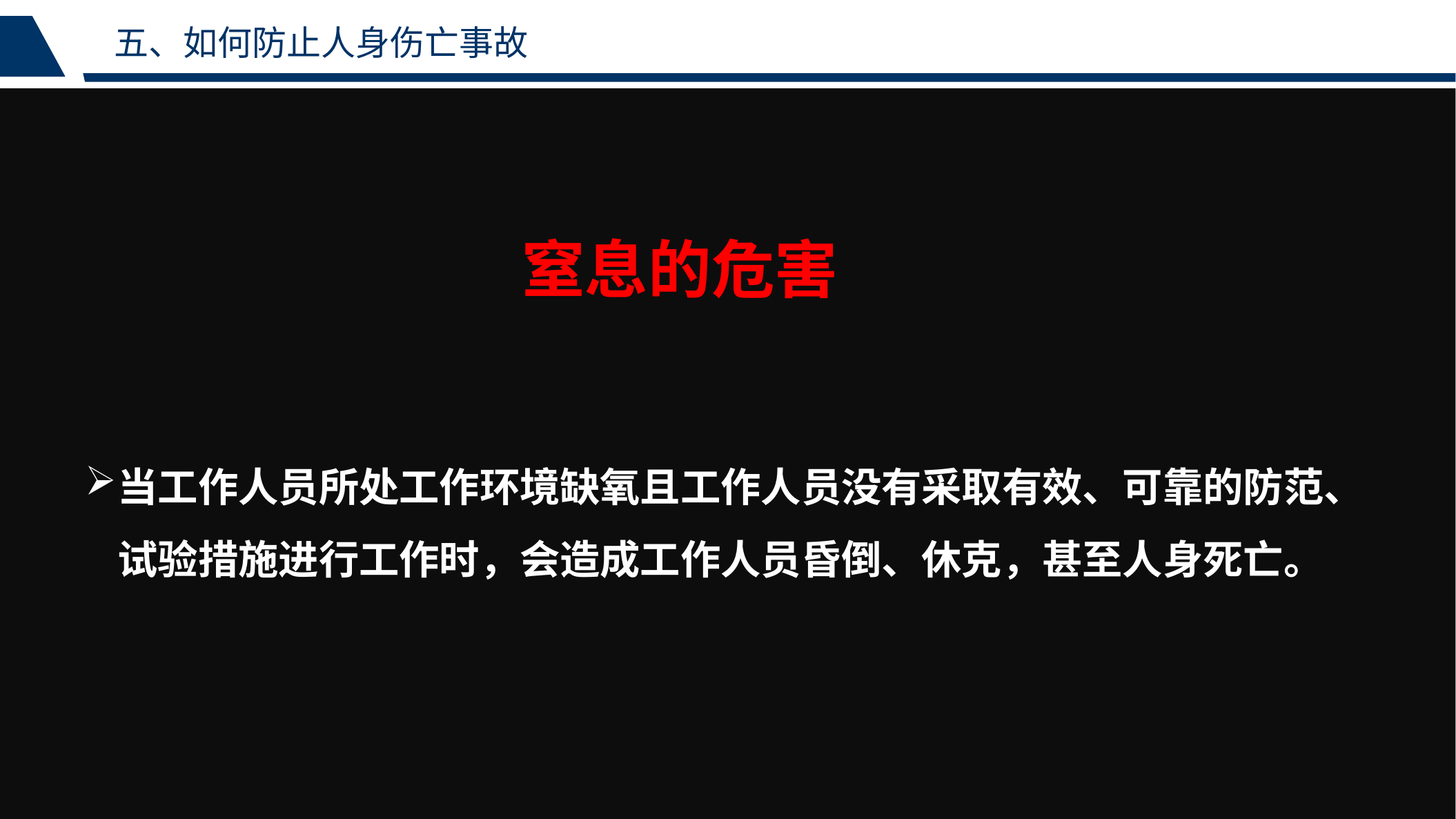

五、如何防止人身伤亡事故

窒息的危害
当工作人员所处工作环境缺氧且工作人员没有采取有效、可靠的防范、试验措施进行工作时，会造成工作人员昏倒、休克，甚至人身死亡。